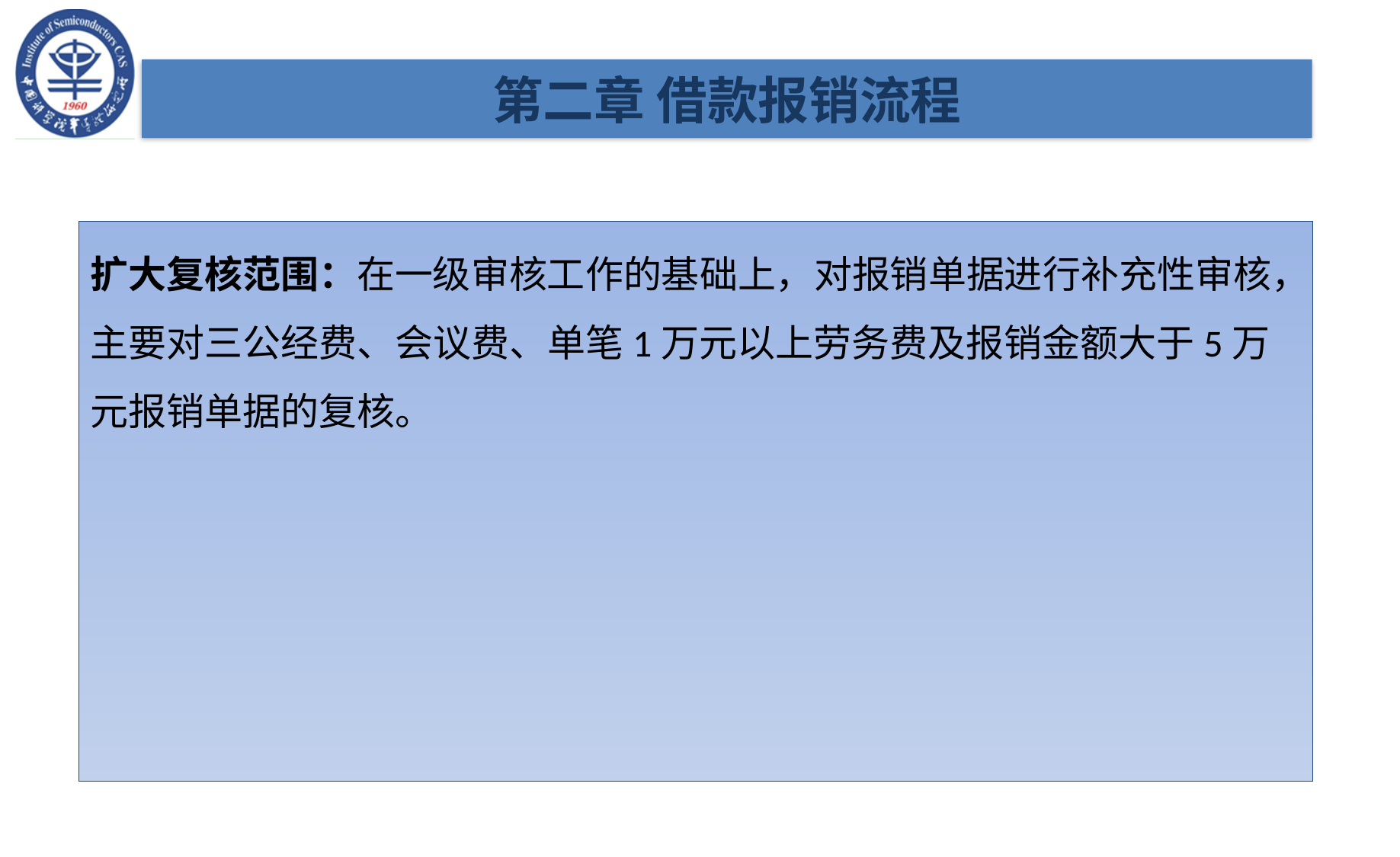

第二章 借款报销流程
扩大复核范围：在一级审核工作的基础上，对报销单据进行补充性审核，主要对三公经费、会议费、单笔1万元以上劳务费及报销金额大于5万元报销单据的复核。